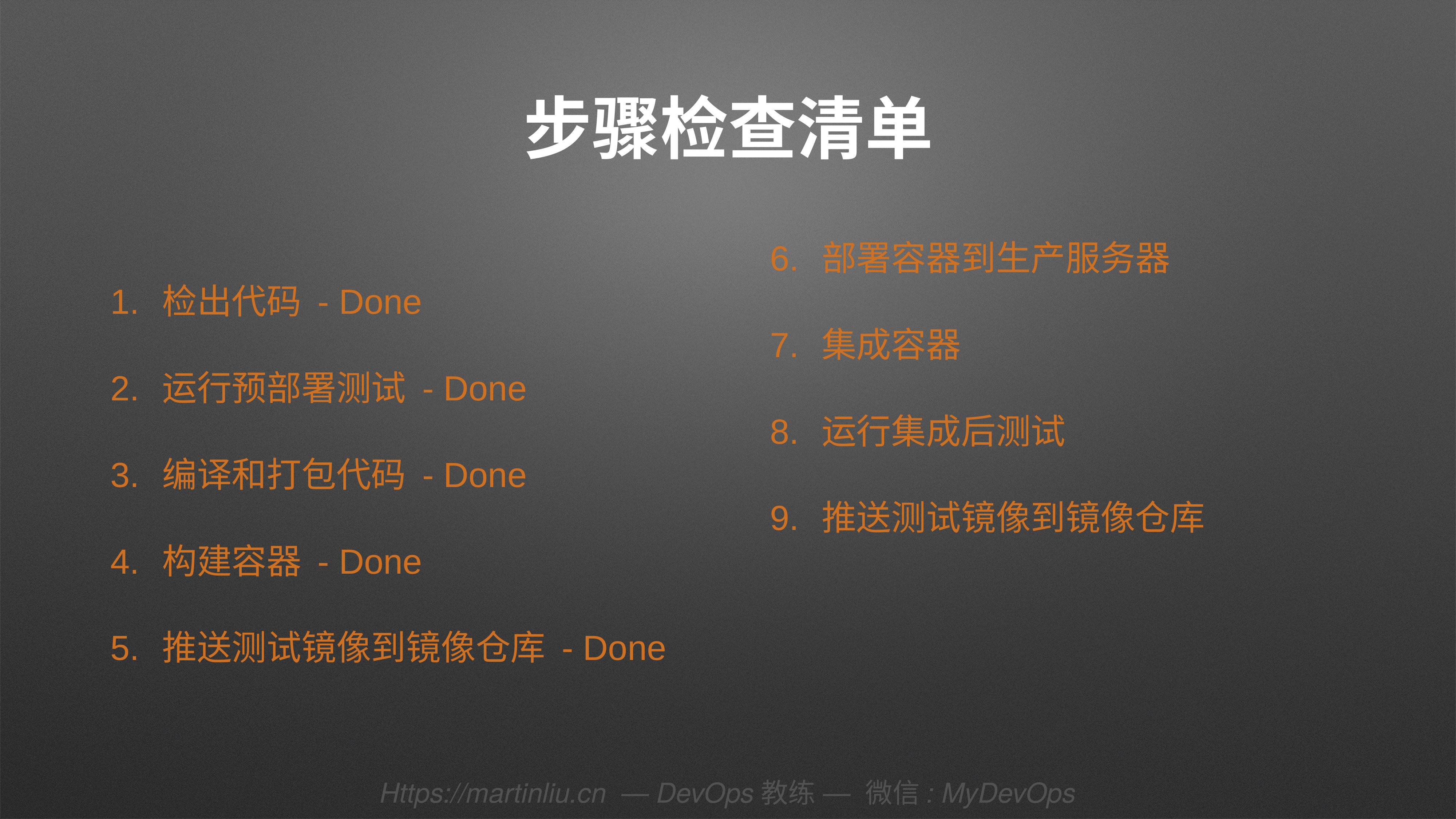

# 步骤检查清单
检出代码 - Done
运行预部署测试 - Done
编译和打包代码 - Done
构建容器 - Done
推送测试镜像到镜像仓库 - Done
部署容器到生产服务器
集成容器
运行集成后测试
推送测试镜像到镜像仓库